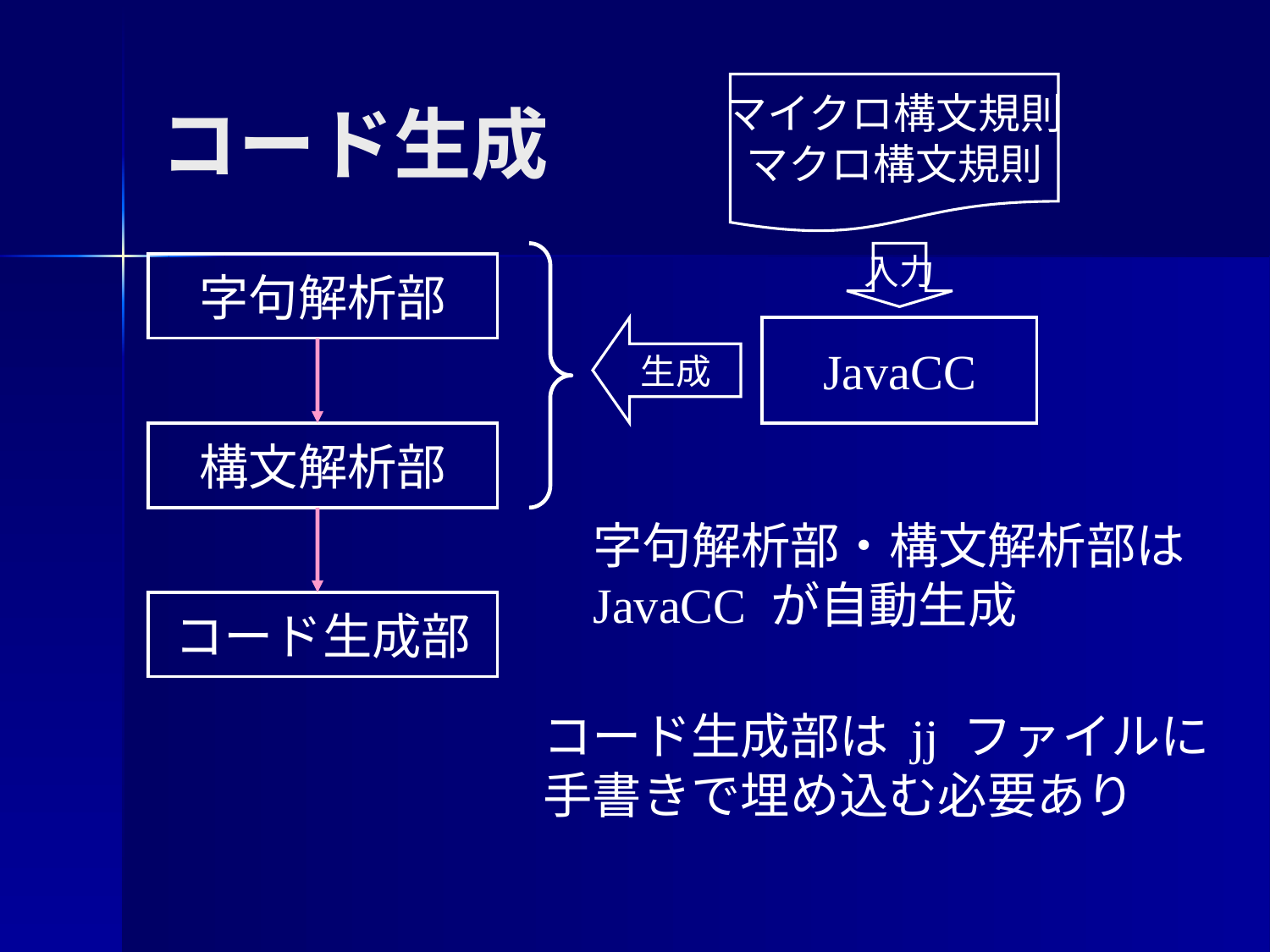

コード生成
マイクロ構文規則
マクロ構文規則
入力

字句解析部
生成
JavaCC

構文解析部

字句解析部・構文解析部は
JavaCC が自動生成
コード生成部
コード生成部は jj ファイルに
手書きで埋め込む必要あり